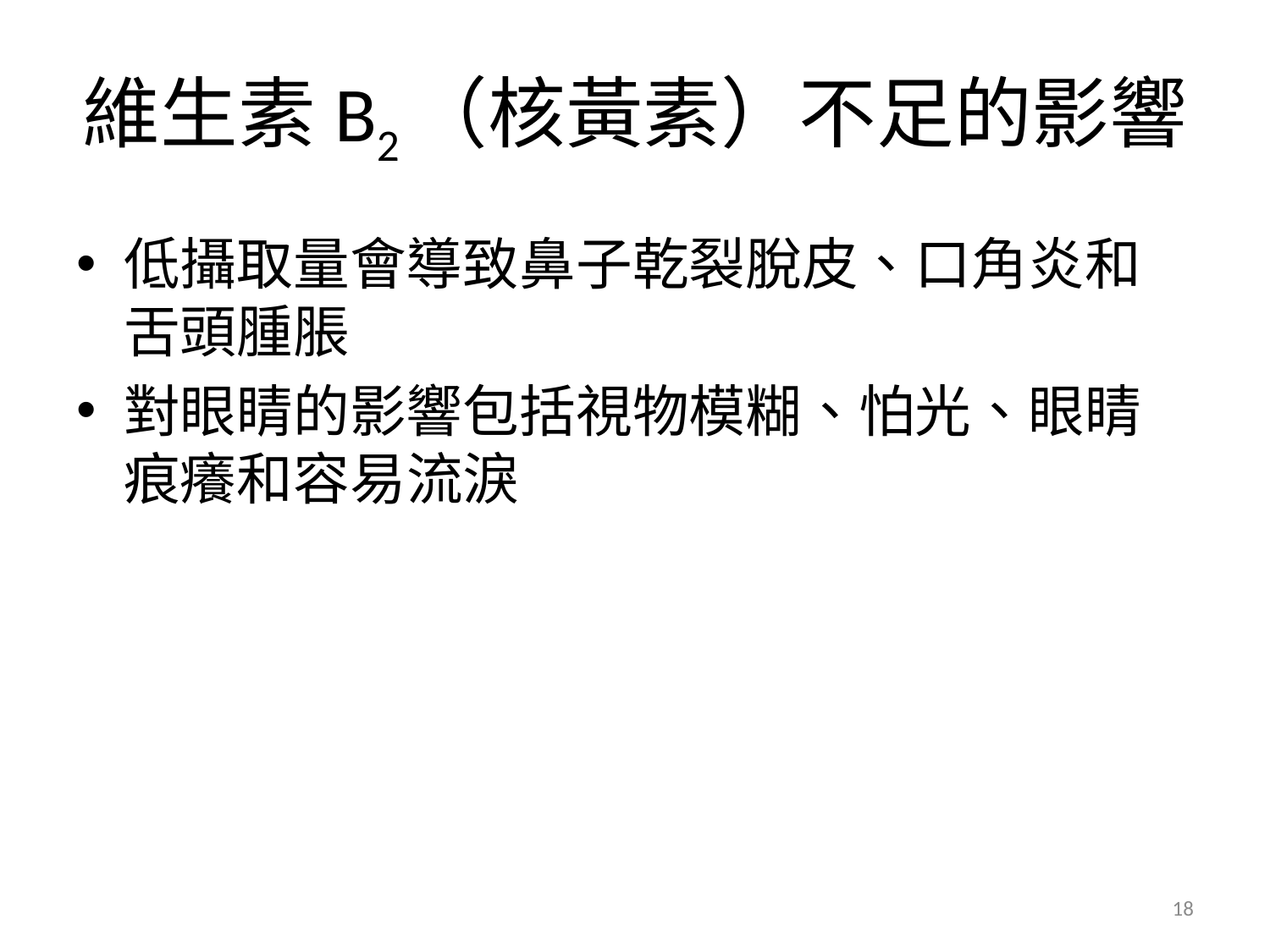

# 維生素B2（核黃素）不足的影響
低攝取量會導致鼻子乾裂脫皮、口角炎和舌頭腫脹
對眼睛的影響包括視物模糊、怕光、眼睛痕癢和容易流淚

18